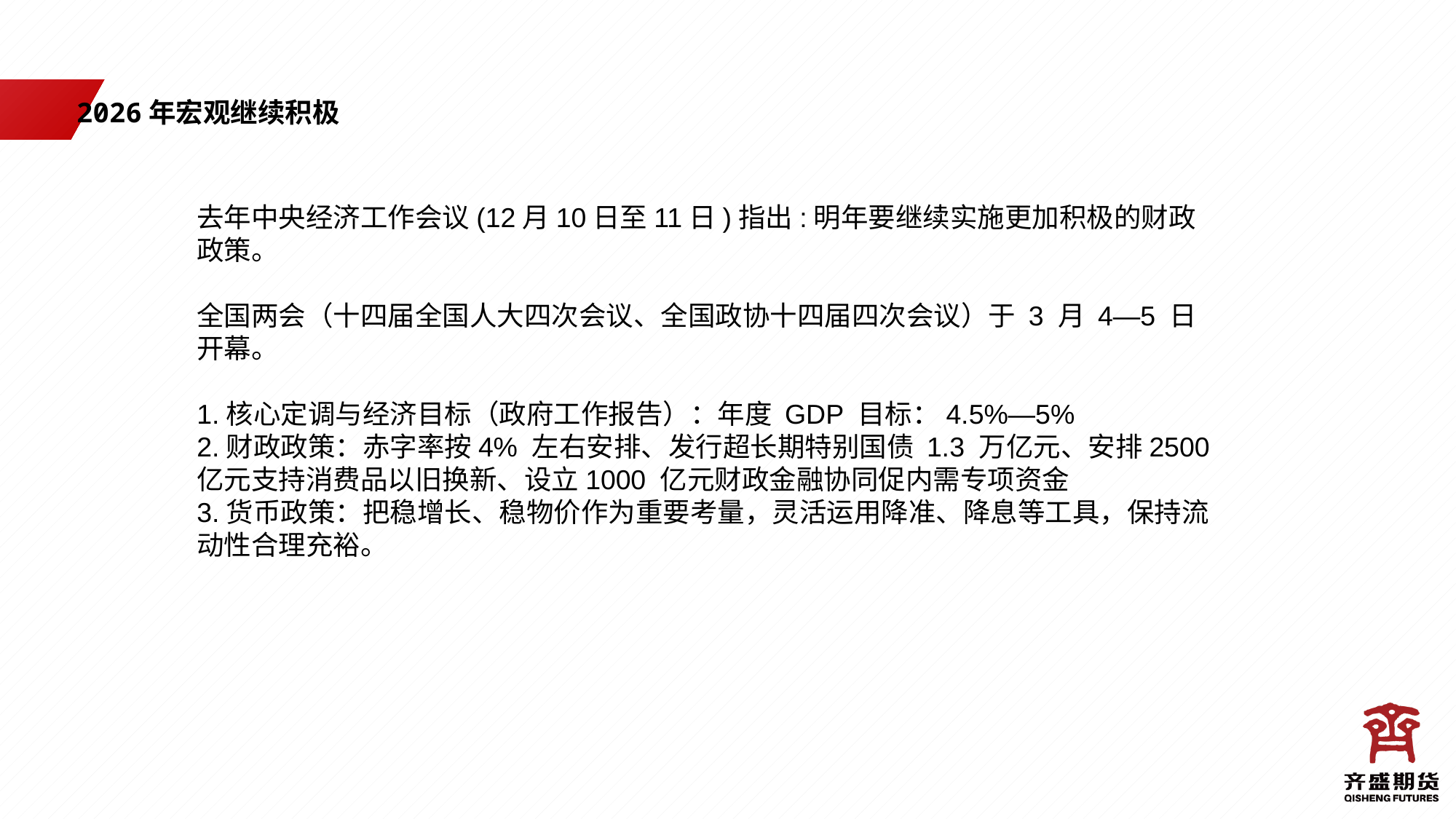

2026年宏观继续积极
去年中央经济工作会议(12月10日至11日)指出:明年要继续实施更加积极的财政政策。

全国两会（十四届全国人大四次会议、全国政协十四届四次会议）于 3 月 4—5 日开幕。

1.核心定调与经济目标（政府工作报告）：年度 GDP 目标：4.5%—5%
2.财政政策：赤字率按4% 左右安排、发行超长期特别国债 1.3 万亿元、安排2500 亿元支持消费品以旧换新、设立1000 亿元财政金融协同促内需专项资金
3.货币政策：把稳增长、稳物价作为重要考量，灵活运用降准、降息等工具，保持流动性合理充裕。